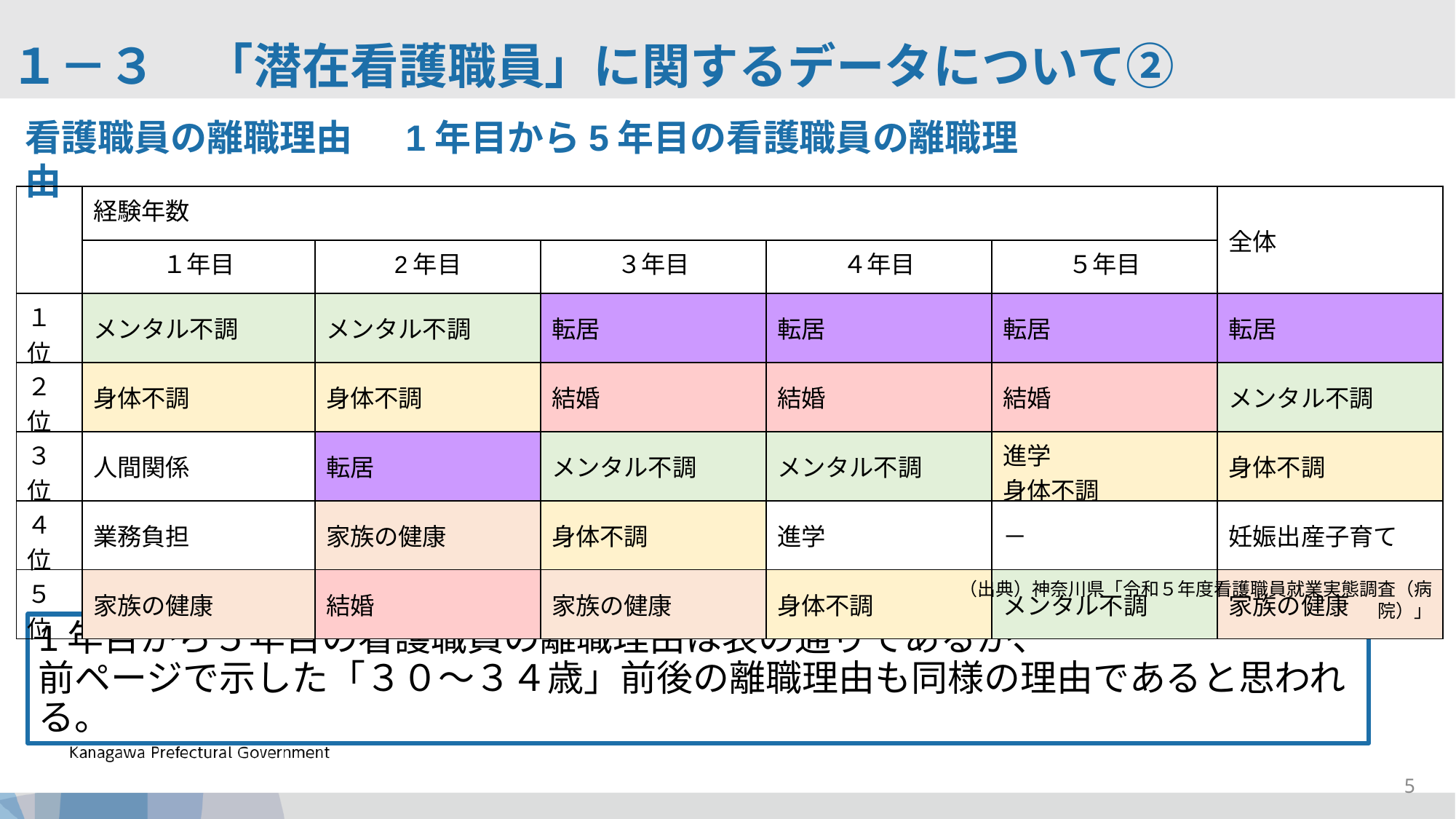

１－３　「潜在看護職員」に関するデータについて②
看護職員の離職理由　 1年目から5年目の看護職員の離職理由
|  | 経験年数 |  |  |  |  | 全体 |
| --- | --- | --- | --- | --- | --- | --- |
|  | １年目 | 2年目 | ３年目 | ４年目 | ５年目 |  |
| １位 | メンタル不調 | メンタル不調 | 転居 | 転居 | 転居 | 転居 |
| ２位 | 身体不調 | 身体不調 | 結婚 | 結婚 | 結婚 | メンタル不調 |
| ３位 | 人間関係 | 転居 | メンタル不調 | メンタル不調 | 進学 身体不調 | 身体不調 |
| ４位 | 業務負担 | 家族の健康 | 身体不調 | 進学 | － | 妊娠出産子育て |
| ５位 | 家族の健康 | 結婚 | 家族の健康 | 身体不調 | メンタル不調 | 家族の健康 |
（出典）神奈川県「令和５年度看護職員就業実態調査（病院）」
1年目から５年目の看護職員の離職理由は表の通りであるが、
前ページで示した「３０～３４歳」前後の離職理由も同様の理由であると思われる。
5